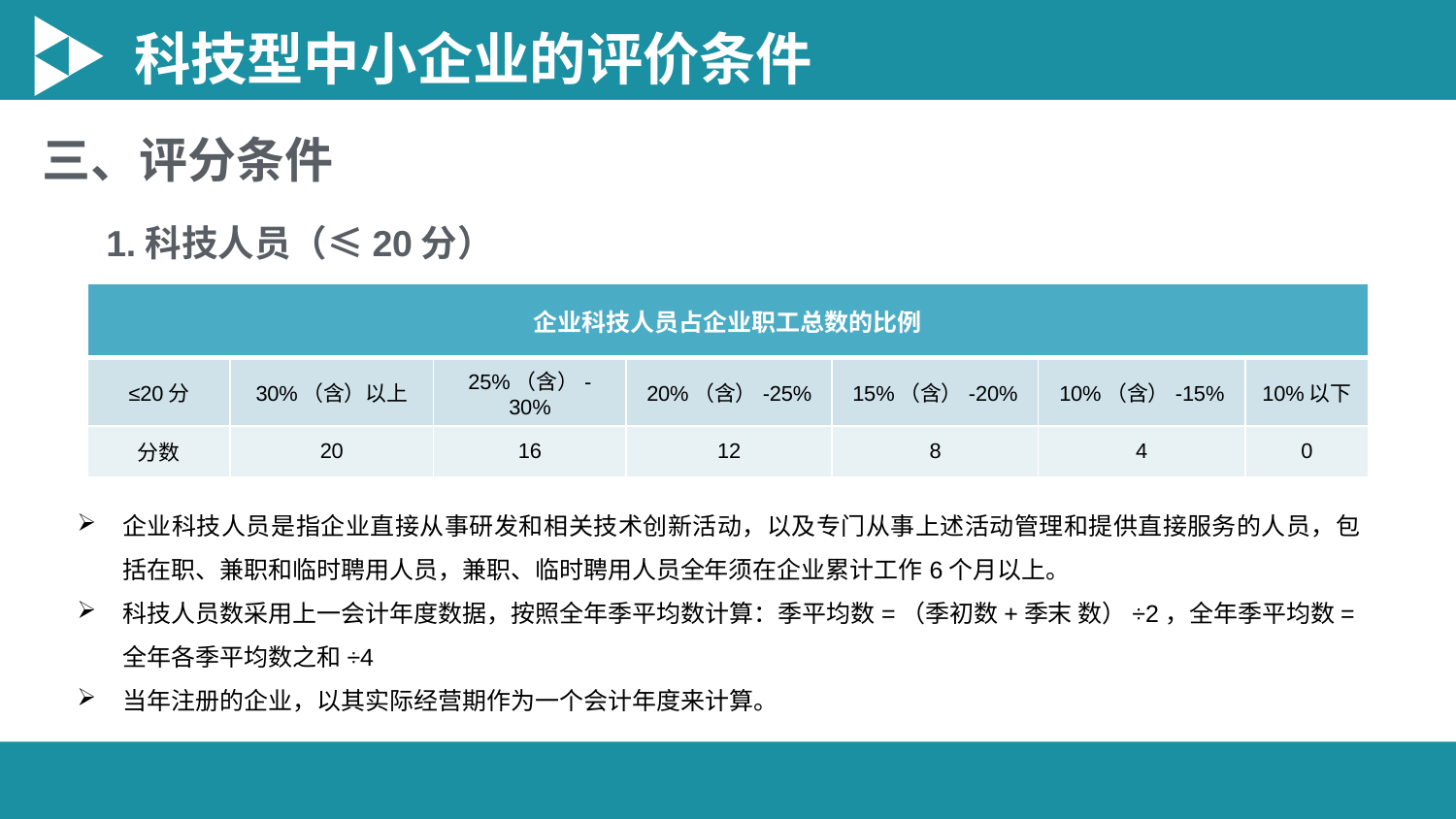

科技型中小企业的评价条件

三、评分条件
1.科技人员（≤20分）
| 企业科技人员占企业职工总数的比例 |  |  |  |  |  |  |
| --- | --- | --- | --- | --- | --- | --- |
| ≤20分 | 30%（含）以上 | 25%（含）-30% | 20%（含）-25% | 15%（含）-20% | 10%（含）-15% | 10%以下 |
| 分数 | 20 | 16 | 12 | 8 | 4 | 0 |
企业科技人员是指企业直接从事研发和相关技术创新活动，以及专门从事上述活动管理和提供直接服务的人员，包括在职、兼职和临时聘用人员，兼职、临时聘用人员全年须在企业累计工作6个月以上。
科技人员数采用上一会计年度数据，按照全年季平均数计算：季平均数=（季初数+季末 数）÷2，全年季平均数=全年各季平均数之和÷4
当年注册的企业，以其实际经营期作为一个会计年度来计算。